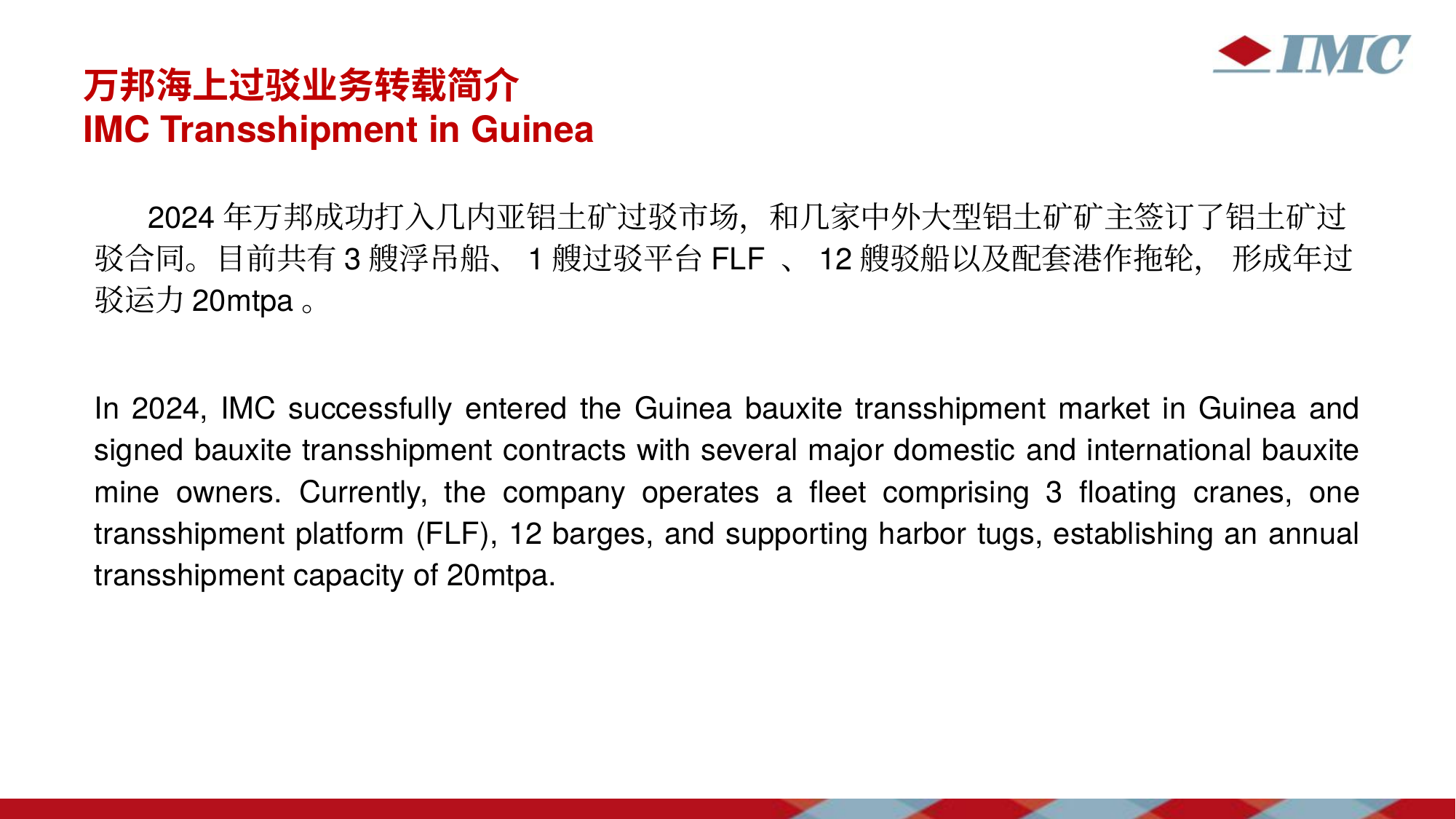

万邦海上过驳业务转载简介
IMC Transshipment in Guinea
# 2024年万邦成功打入几内亚铝土矿过驳市场，和几家中外大型铝土矿矿主签订了铝土矿过驳合同。目前共有3艘浮吊船、1艘过驳平台FLF 、12艘驳船以及配套港作拖轮， 形成年过驳运力20mtpa。
In 2024, IMC successfully entered the Guinea bauxite transshipment market in Guinea and signed bauxite transshipment contracts with several major domestic and international bauxite mine owners. Currently, the company operates a fleet comprising 3 floating cranes, one transshipment platform (FLF), 12 barges, and supporting harbor tugs, establishing an annual transshipment capacity of 20mtpa.